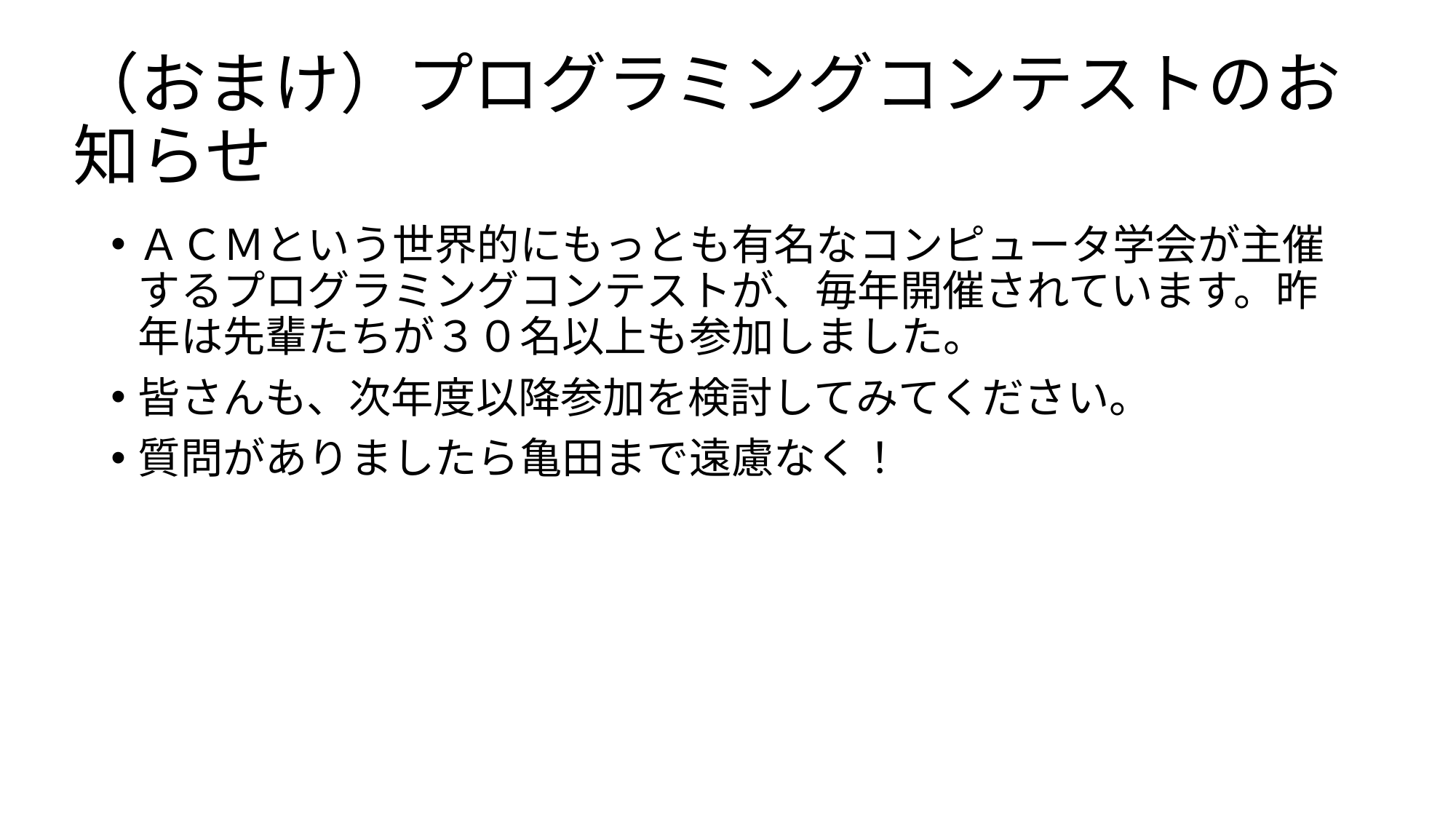

# （おまけ）プログラミングコンテストのお知らせ
ＡＣＭという世界的にもっとも有名なコンピュータ学会が主催するプログラミングコンテストが、毎年開催されています。昨年は先輩たちが３０名以上も参加しました。
皆さんも、次年度以降参加を検討してみてください。
質問がありましたら亀田まで遠慮なく！